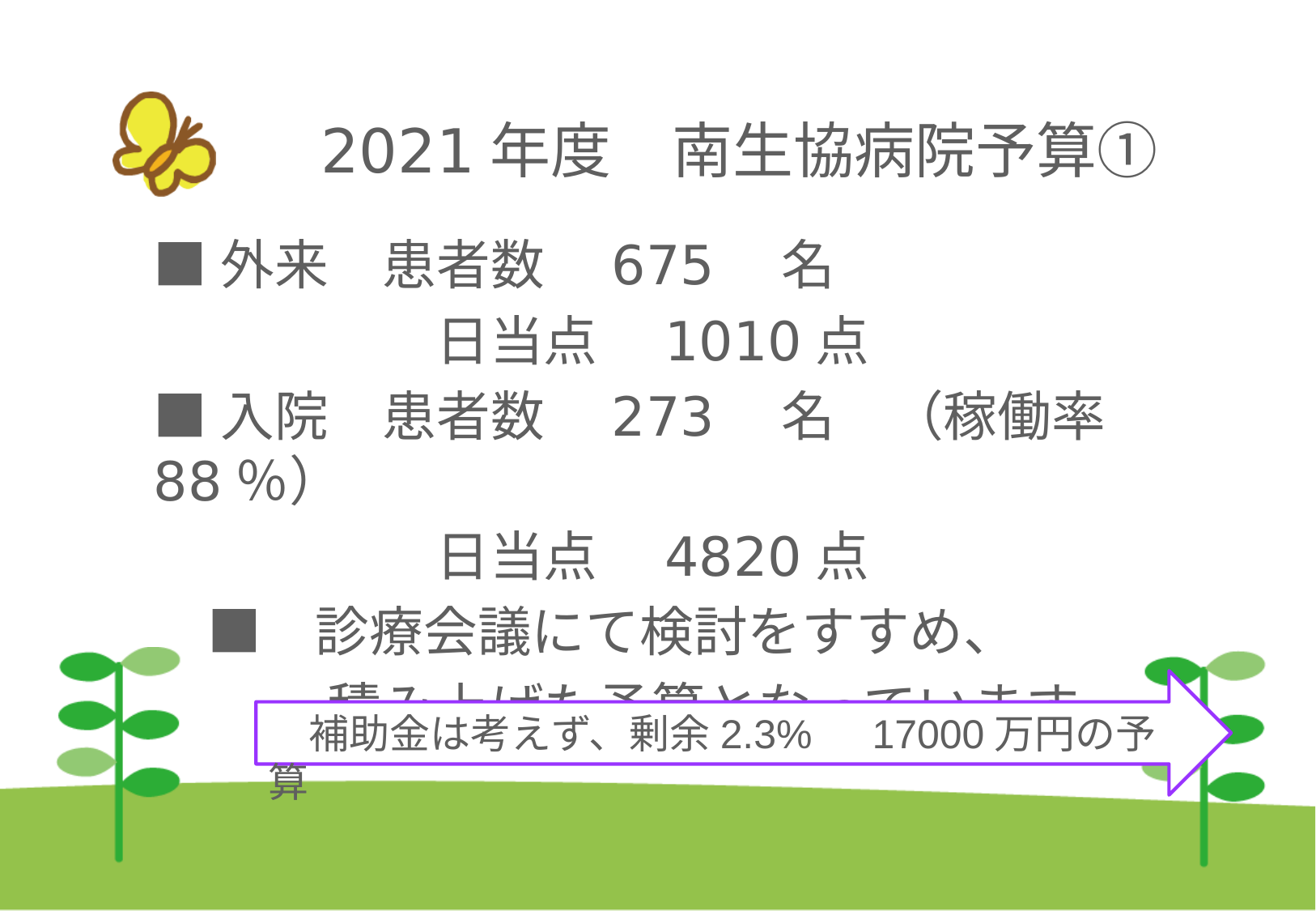

# 2021年度　南生協病院予算①
■外来　患者数　675　名
　　　　　 日当点　1010点
■入院　患者数　273　名　（稼働率88％）
　　　　　 日当点　4820点
　■　診療会議にて検討をすすめ、
　　　 積み上げた予算となっています。

　補助金は考えず、剰余2.3%　17000万円の予算